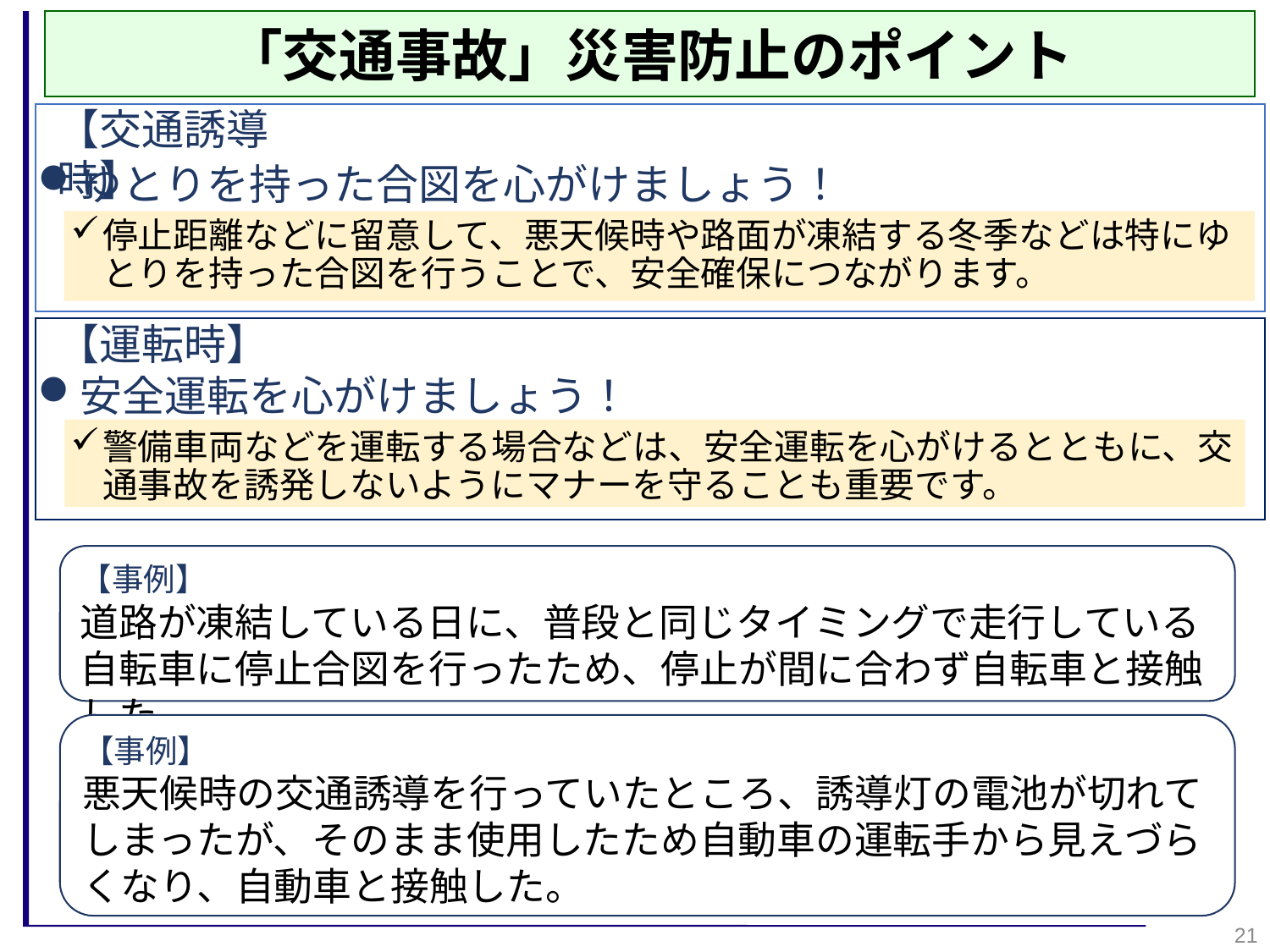

「交通事故」災害防止のポイント
【交通誘導時】

ゆとりを持った合図を心がけましょう！
停止距離などに留意して、悪天候時や路面が凍結する冬季などは特にゆとりを持った合図を行うことで、安全確保につながります。

安全運転を心がけましょう！
警備車両などを運転する場合などは、安全運転を心がけるとともに、交通事故を誘発しないようにマナーを守ることも重要です。

【運転時】

【事例】
道路が凍結している日に、普段と同じタイミングで走行している自転車に停止合図を行ったため、停止が間に合わず自転車と接触した。
【事例】
悪天候時の交通誘導を行っていたところ、誘導灯の電池が切れてしまったが、そのまま使用したため自動車の運転手から見えづらくなり、自動車と接触した。
21